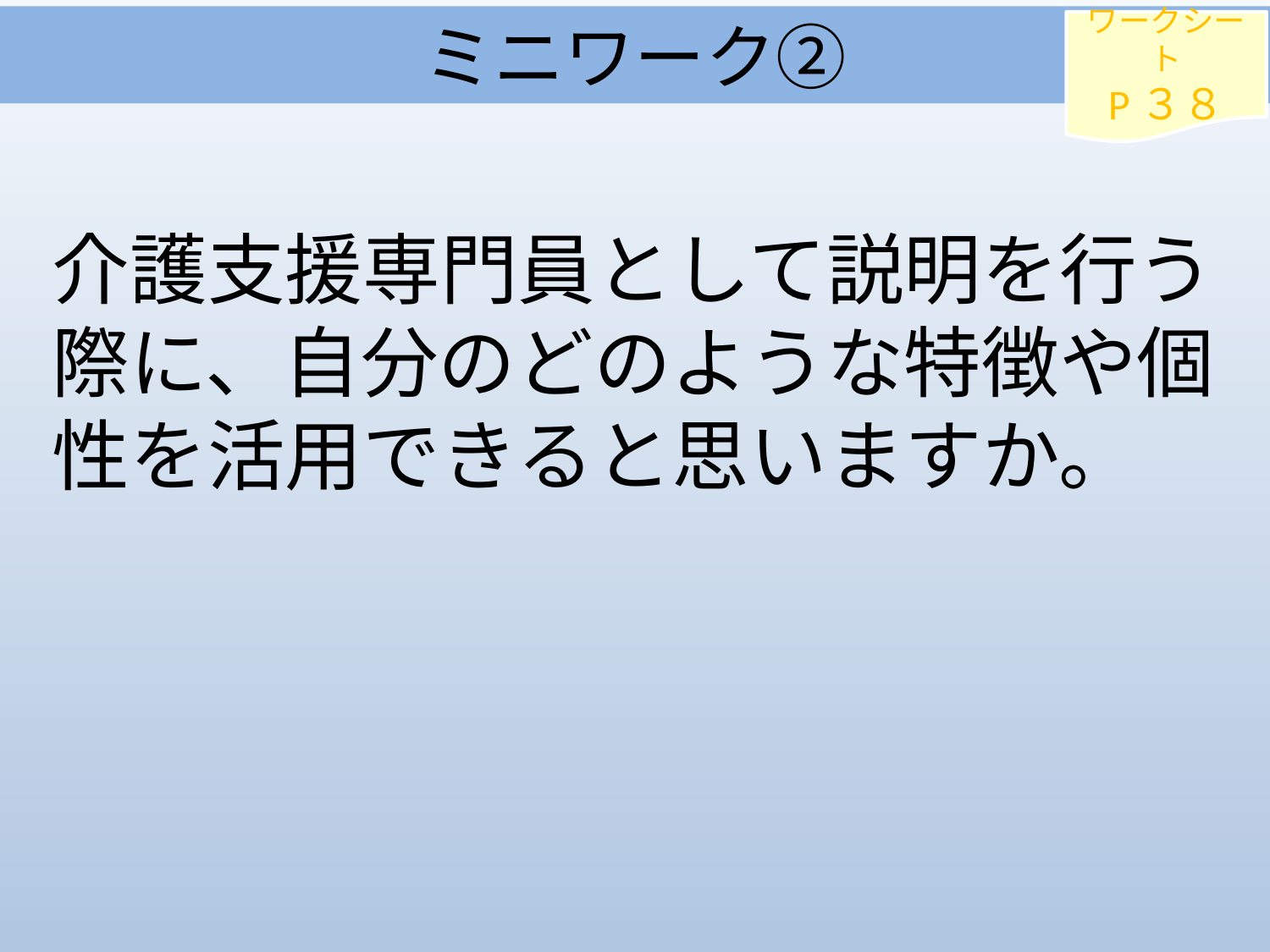

ミニワーク②
ワークシート
P３８

介護支援専門員として説明を行う際に、自分のどのような特徴や個性を活用できると思いますか。